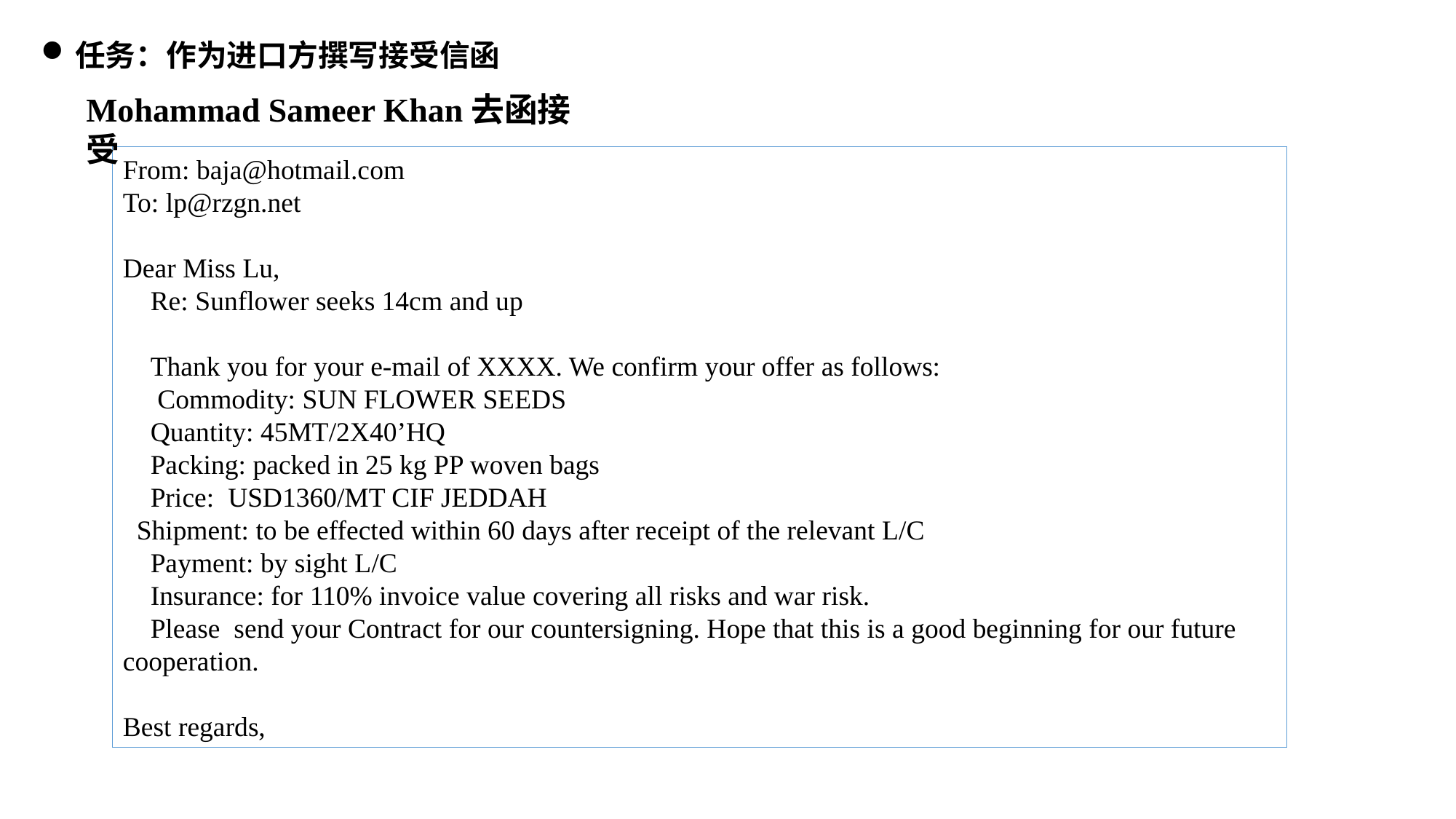

任务：作为进口方撰写接受信函
Mohammad Sameer Khan去函接受
From: baja@hotmail.com
To: lp@rzgn.net

Dear Miss Lu,
    Re: Sunflower seeks 14cm and up

    Thank you for your e-mail of XXXX. We confirm your offer as follows:
     Commodity: SUN FLOWER SEEDS
    Quantity: 45MT/2X40’HQ
    Packing: packed in 25 kg PP woven bags
    Price:  USD1360/MT CIF JEDDAH
  Shipment: to be effected within 60 days after receipt of the relevant L/C
    Payment: by sight L/C
    Insurance: for 110% invoice value covering all risks and war risk.
    Please  send your Contract for our countersigning. Hope that this is a good beginning for our future cooperation.

Best regards,